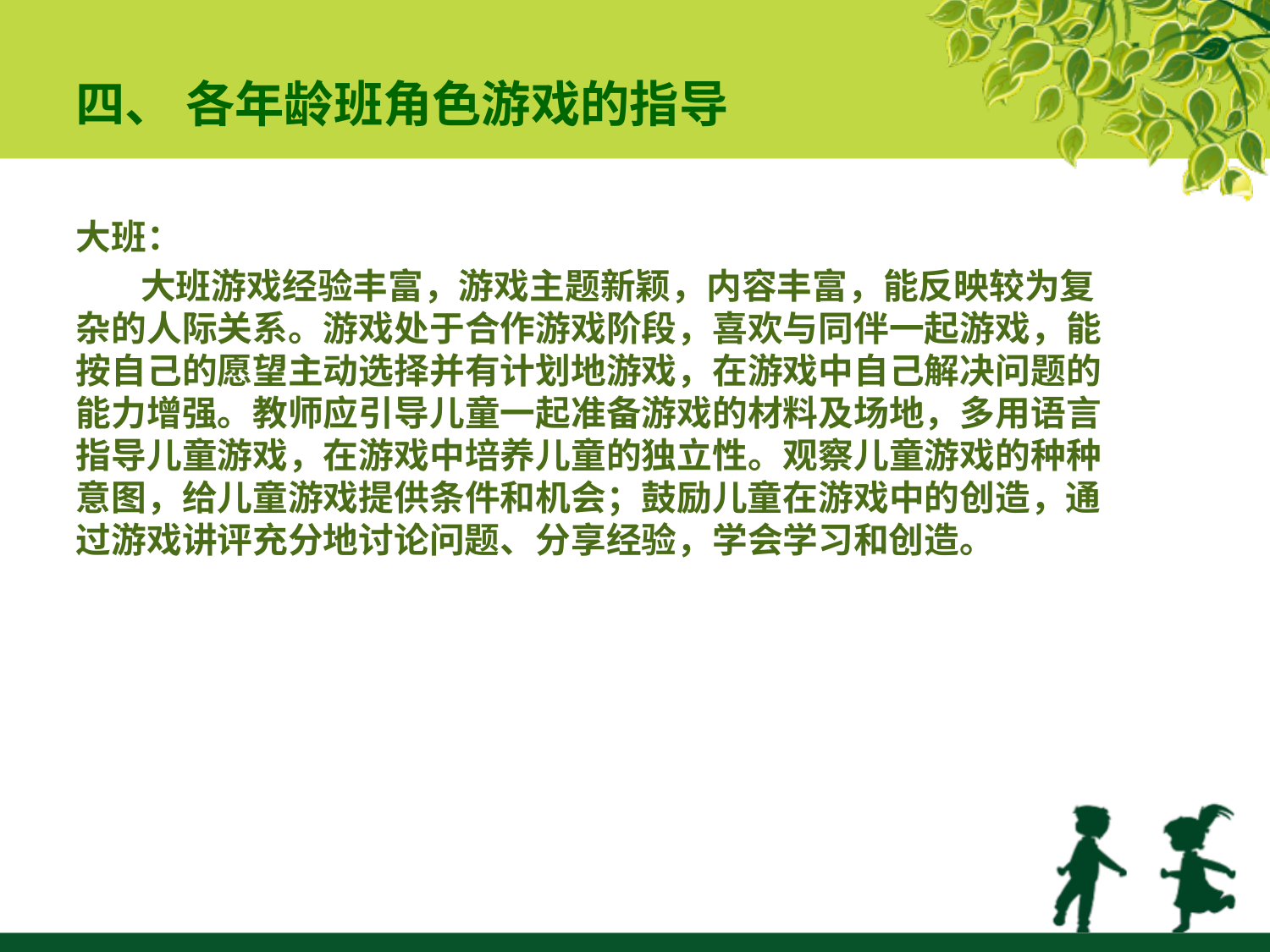

四、 各年龄班角色游戏的指导
大班：
       大班游戏经验丰富，游戏主题新颖，内容丰富，能反映较为复杂的人际关系。游戏处于合作游戏阶段，喜欢与同伴一起游戏，能按自己的愿望主动选择并有计划地游戏，在游戏中自己解决问题的能力增强。教师应引导儿童一起准备游戏的材料及场地，多用语言指导儿童游戏，在游戏中培养儿童的独立性。观察儿童游戏的种种意图，给儿童游戏提供条件和机会；鼓励儿童在游戏中的创造，通过游戏讲评充分地讨论问题、分享经验，学会学习和创造。